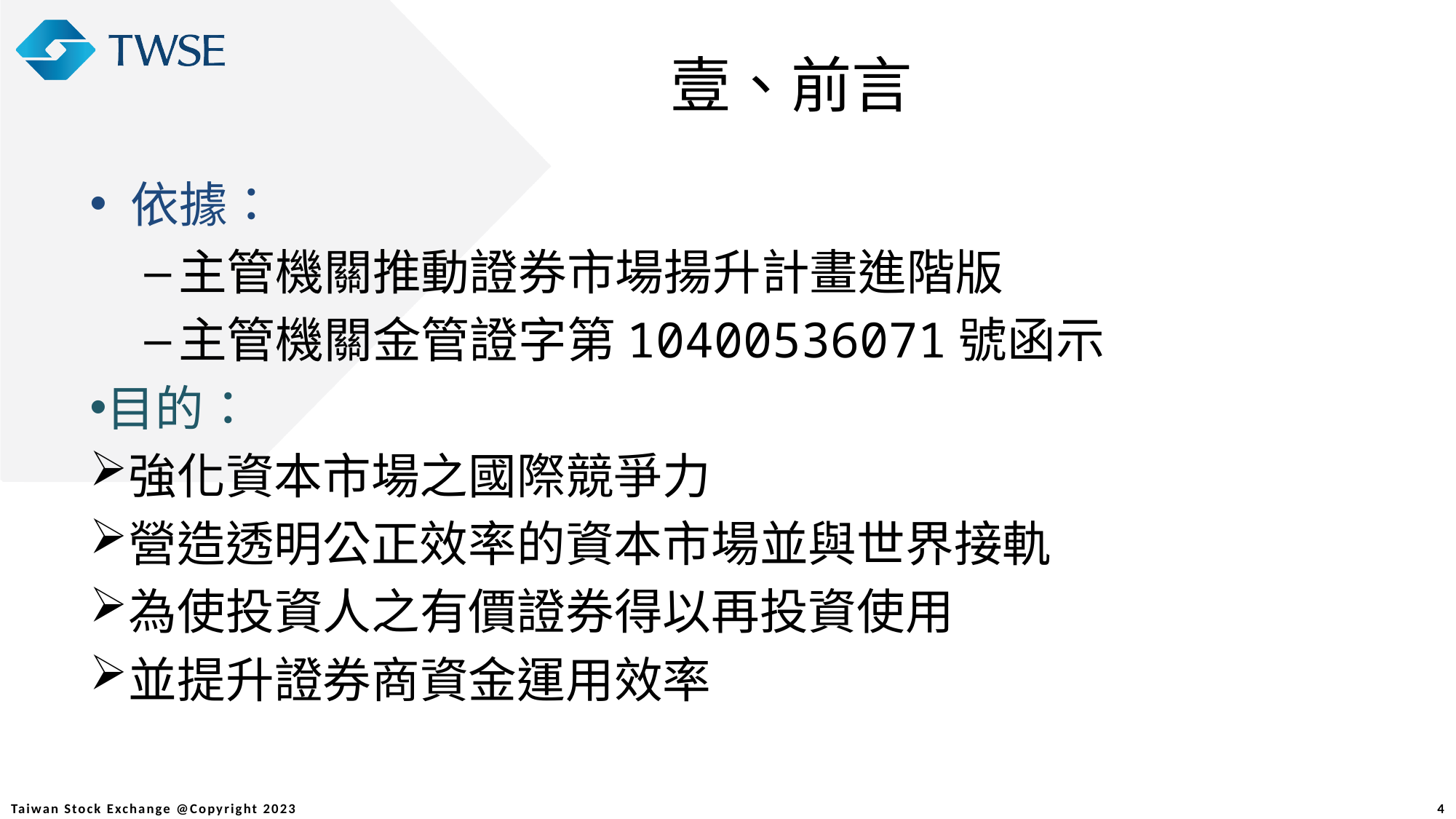

壹、前言
依據：
主管機關推動證券市場揚升計畫進階版
主管機關金管證字第10400536071號函示
目的：
強化資本市場之國際競爭力
營造透明公正效率的資本市場並與世界接軌
為使投資人之有價證券得以再投資使用
並提升證券商資金運用效率

4